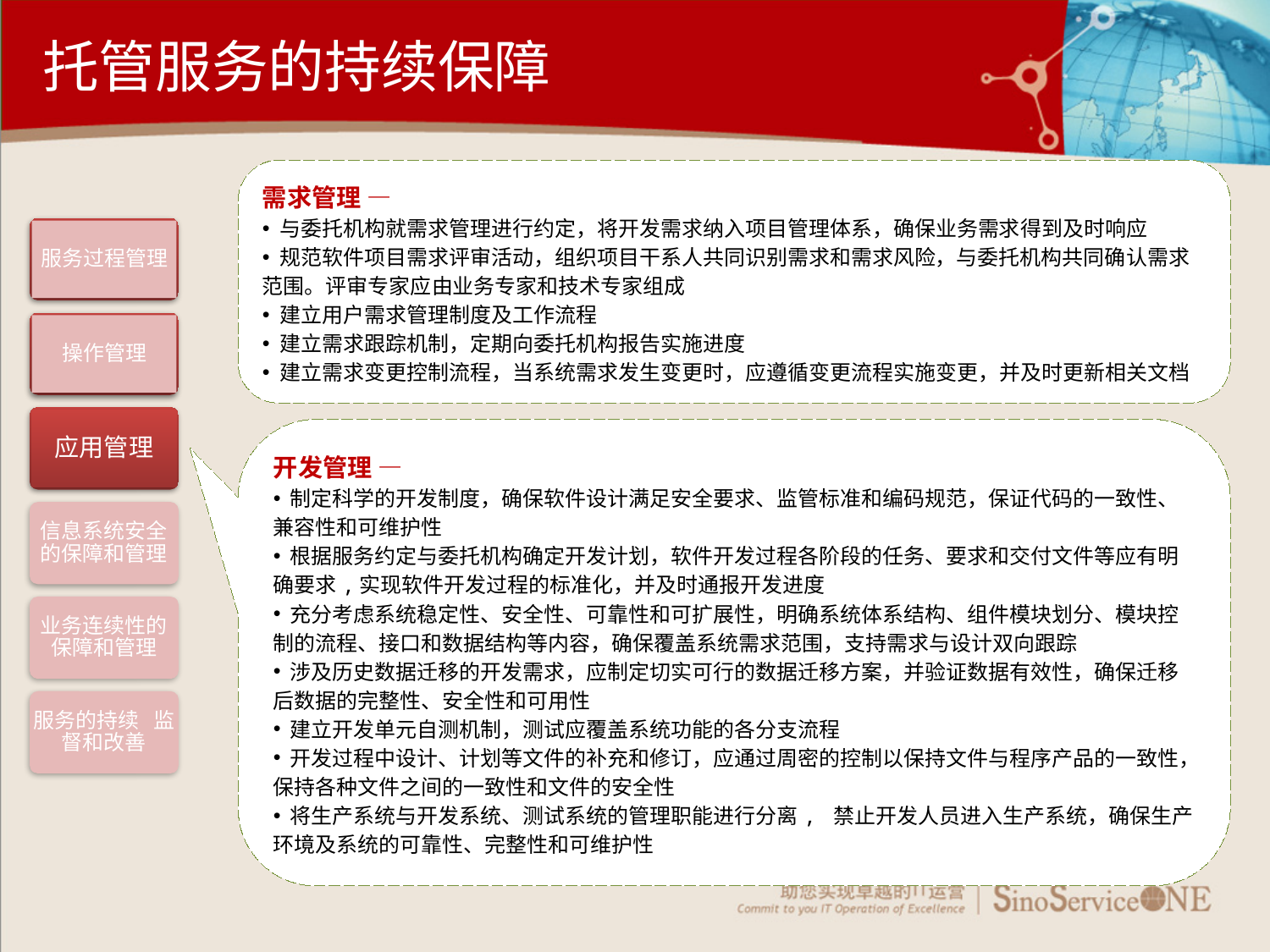

托管服务的持续保障
需求管理 —
 与委托机构就需求管理进行约定，将开发需求纳入项目管理体系，确保业务需求得到及时响应
 规范软件项目需求评审活动，组织项目干系人共同识别需求和需求风险，与委托机构共同确认需求范围。评审专家应由业务专家和技术专家组成
 建立用户需求管理制度及工作流程
 建立需求跟踪机制，定期向委托机构报告实施进度
 建立需求变更控制流程，当系统需求发生变更时，应遵循变更流程实施变更，并及时更新相关文档

服务过程管理
操作管理

应用管理
信息系统安全的保障和管理

业务连续性的保障和管理

服务的持续   监督和改善

开发管理 —
 制定科学的开发制度，确保软件设计满足安全要求、监管标准和编码规范，保证代码的一致性、兼容性和可维护性
 根据服务约定与委托机构确定开发计划，软件开发过程各阶段的任务、要求和交付文件等应有明确要求,实现软件开发过程的标准化，并及时通报开发进度
 充分考虑系统稳定性、安全性、可靠性和可扩展性，明确系统体系结构、组件模块划分、模块控制的流程、接口和数据结构等内容，确保覆盖系统需求范围，支持需求与设计双向跟踪
 涉及历史数据迁移的开发需求，应制定切实可行的数据迁移方案，并验证数据有效性，确保迁移后数据的完整性、安全性和可用性
 建立开发单元自测机制，测试应覆盖系统功能的各分支流程
 开发过程中设计、计划等文件的补充和修订，应通过周密的控制以保持文件与程序产品的一致性，保持各种文件之间的一致性和文件的安全性
 将生产系统与开发系统、测试系统的管理职能进行分离, 禁止开发人员进入生产系统，确保生产环境及系统的可靠性、完整性和可维护性